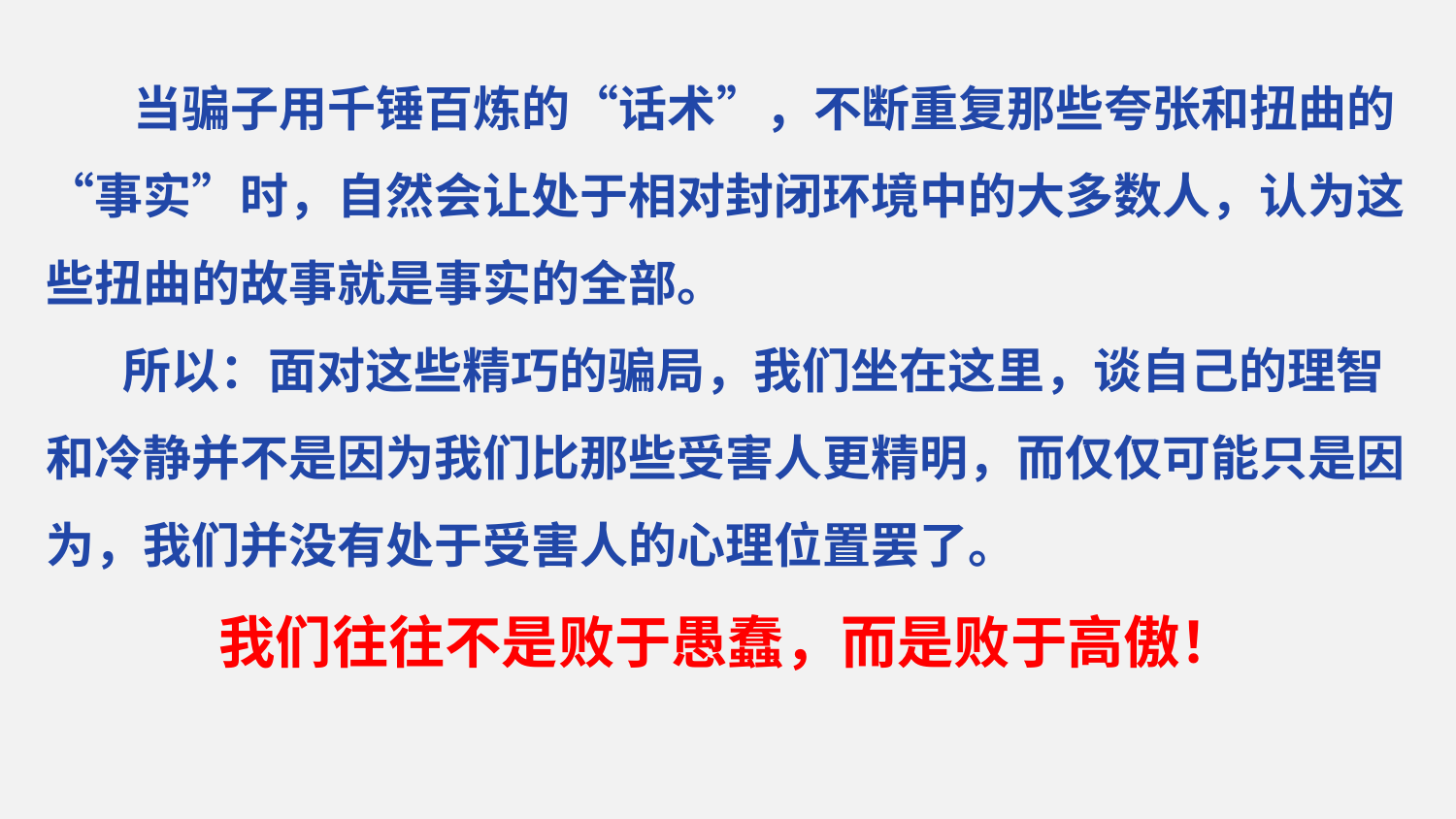

当骗子用千锤百炼的“话术”，不断重复那些夸张和扭曲的“事实”时，自然会让处于相对封闭环境中的大多数人，认为这些扭曲的故事就是事实的全部。
      所以：面对这些精巧的骗局，我们坐在这里，谈自己的理智和冷静并不是因为我们比那些受害人更精明，而仅仅可能只是因为，我们并没有处于受害人的心理位置罢了。
我们往往不是败于愚蠢，而是败于高傲！